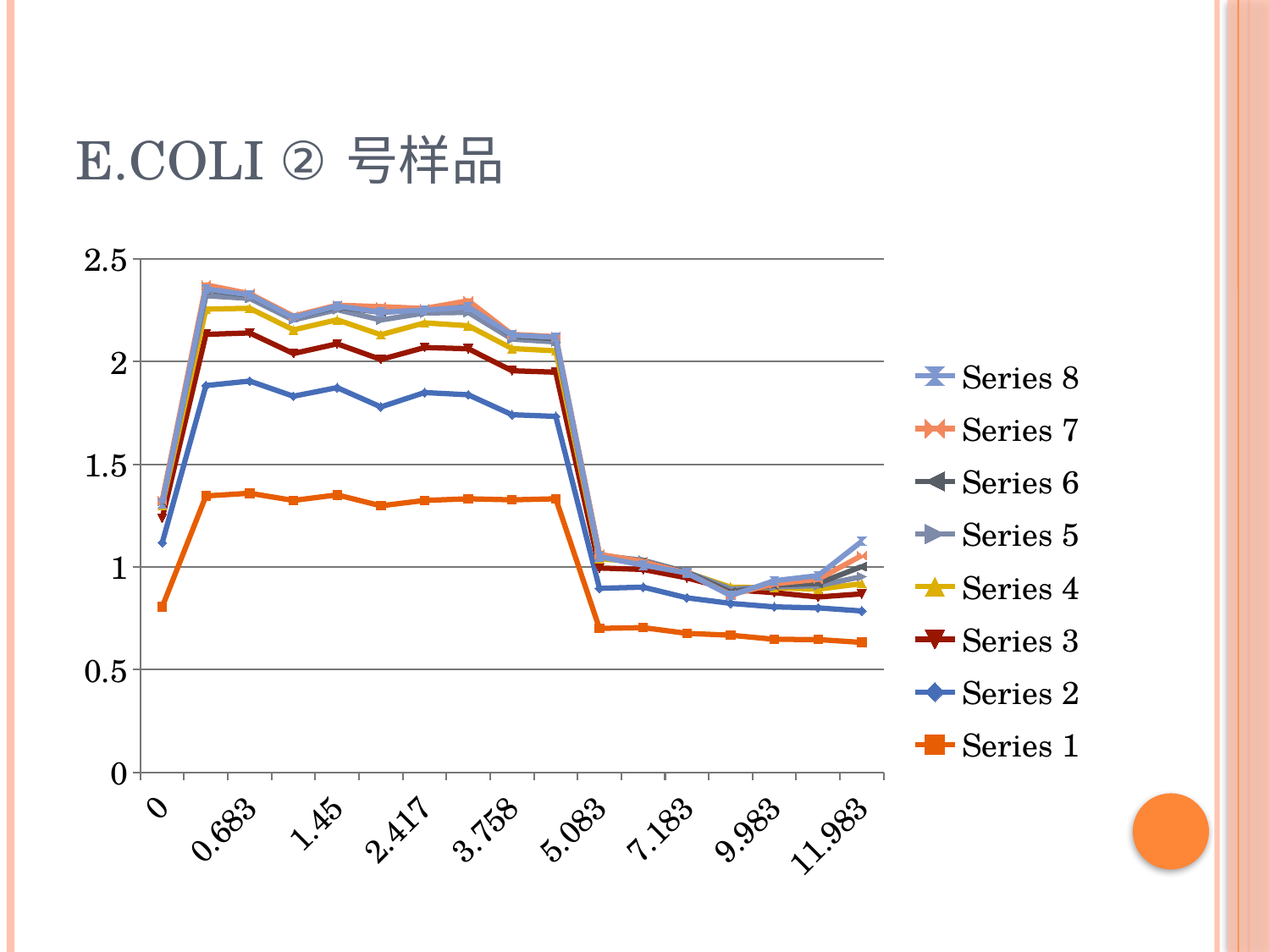

# E.coli ②号样品

### Chart

| Category | Series 1 | Series 2 | Series 3 | Series 4 | Series 5 | Series 6 | Series 7 | Series 8 |
|---|---|---|---|---|---|---|---|---|
| 0 | 0.806 | 0.31200000000000017 | 0.12000000000000002 | 0.06100000000000001 | 0.02100000000000001 | 0.0 | 0.0030000000000000014 | -0.014 |
| 0.38300000000000017 | 1.346 | 0.537 | 0.24900000000000008 | 0.12300000000000004 | 0.065 | 0.029 | 0.024 | -0.02000000000000001 |
| 0.68300000000000005 | 1.359 | 0.546 | 0.234 | 0.12000000000000002 | 0.048 | 0.014999999999999998 | 0.008000000000000007 | -0.006000000000000003 |
| 1.0329999999999993 | 1.324 | 0.507 | 0.20800000000000007 | 0.115 | 0.048 | 0.012 | 0.007000000000000003 | -0.007000000000000003 |
| 1.45 | 1.351 | 0.522 | 0.21300000000000008 | 0.11700000000000002 | 0.04900000000000003 | 0.014 | 0.008000000000000007 | -0.004000000000000003 |
| 1.9500000000000006 | 1.298 | 0.48100000000000015 | 0.231 | 0.12000000000000002 | 0.072 | 0.037 | 0.028 | -0.027000000000000014 |
| 2.4169999999999985 | 1.324 | 0.525 | 0.21900000000000008 | 0.12000000000000002 | 0.048 | 0.017 | 0.005000000000000003 | -0.008000000000000007 |
| 3.05 | 1.332 | 0.506 | 0.224 | 0.112 | 0.065 | 0.033 | 0.024 | -0.031000000000000014 |
| 3.758 | 1.327 | 0.41400000000000015 | 0.21400000000000008 | 0.10800000000000004 | 0.046 | 0.014999999999999998 | 0.008000000000000007 | -0.004000000000000003 |
| 4.383 | 1.332 | 0.401 | 0.21500000000000008 | 0.10400000000000002 | 0.043000000000000003 | 0.01600000000000001 | 0.010000000000000005 | -0.0030000000000000014 |
| 5.0830000000000002 | 0.7010000000000003 | 0.195 | 0.09900000000000005 | 0.044 | 0.017 | 0.0030000000000000014 | 0.0030000000000000014 | -0.012 |
| 5.9829999999999997 | 0.7050000000000003 | 0.197 | 0.08600000000000002 | 0.038 | 0.007000000000000003 | -0.006000000000000003 | -0.0010000000000000007 | -0.017 |
| 7.1829999999999972 | 0.6770000000000006 | 0.17300000000000001 | 0.097 | 0.026 | 0.0020000000000000013 | -0.0010000000000000007 | -0.004000000000000003 | 0.0010000000000000007 |
| 8.4550000000000054 | 0.6680000000000005 | 0.15500000000000008 | 0.067 | 0.012 | -0.009000000000000003 | -0.014999999999999998 | -0.012999999999999998 | -0.004000000000000003 |
| 9.9830000000000005 | 0.6480000000000004 | 0.15800000000000008 | 0.06900000000000003 | 0.024 | 0.004000000000000003 | 0.009000000000000003 | 0.006000000000000003 | 0.014999999999999998 |
| 10.983000000000002 | 0.6470000000000004 | 0.15400000000000008 | 0.05300000000000001 | 0.038 | 0.017 | 0.010999999999999998 | 0.02000000000000001 | 0.018 |
| 11.983000000000002 | 0.6330000000000003 | 0.15300000000000008 | 0.08300000000000005 | 0.05 | 0.034 | 0.04900000000000003 | 0.054 | 0.06900000000000003 |